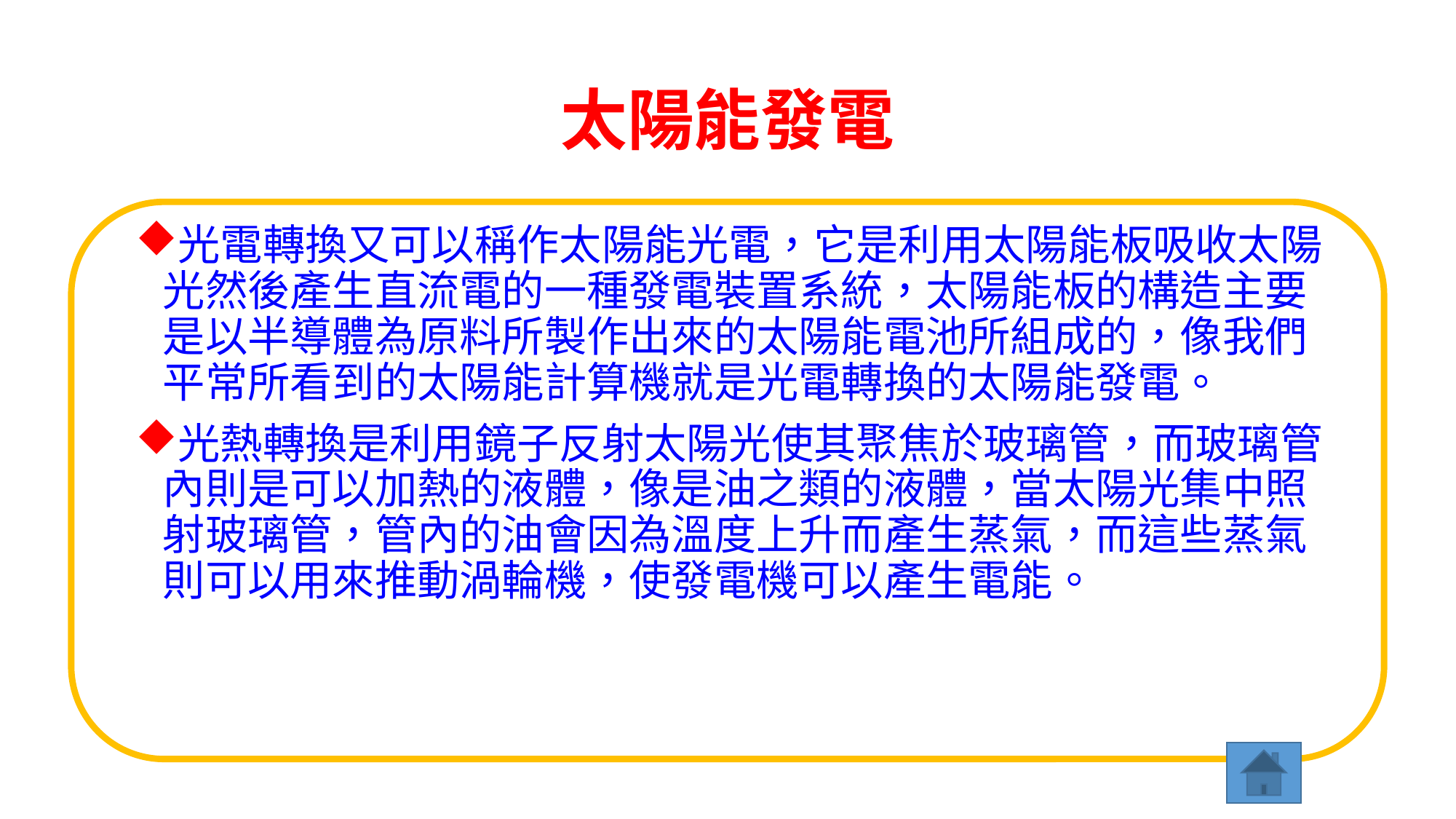

# 太陽能發電
光電轉換又可以稱作太陽能光電，它是利用太陽能板吸收太陽光然後產生直流電的一種發電裝置系統，太陽能板的構造主要是以半導體為原料所製作出來的太陽能電池所組成的，像我們平常所看到的太陽能計算機就是光電轉換的太陽能發電。
光熱轉換是利用鏡子反射太陽光使其聚焦於玻璃管，而玻璃管內則是可以加熱的液體，像是油之類的液體，當太陽光集中照射玻璃管，管內的油會因為溫度上升而產生蒸氣，而這些蒸氣則可以用來推動渦輪機，使發電機可以產生電能。